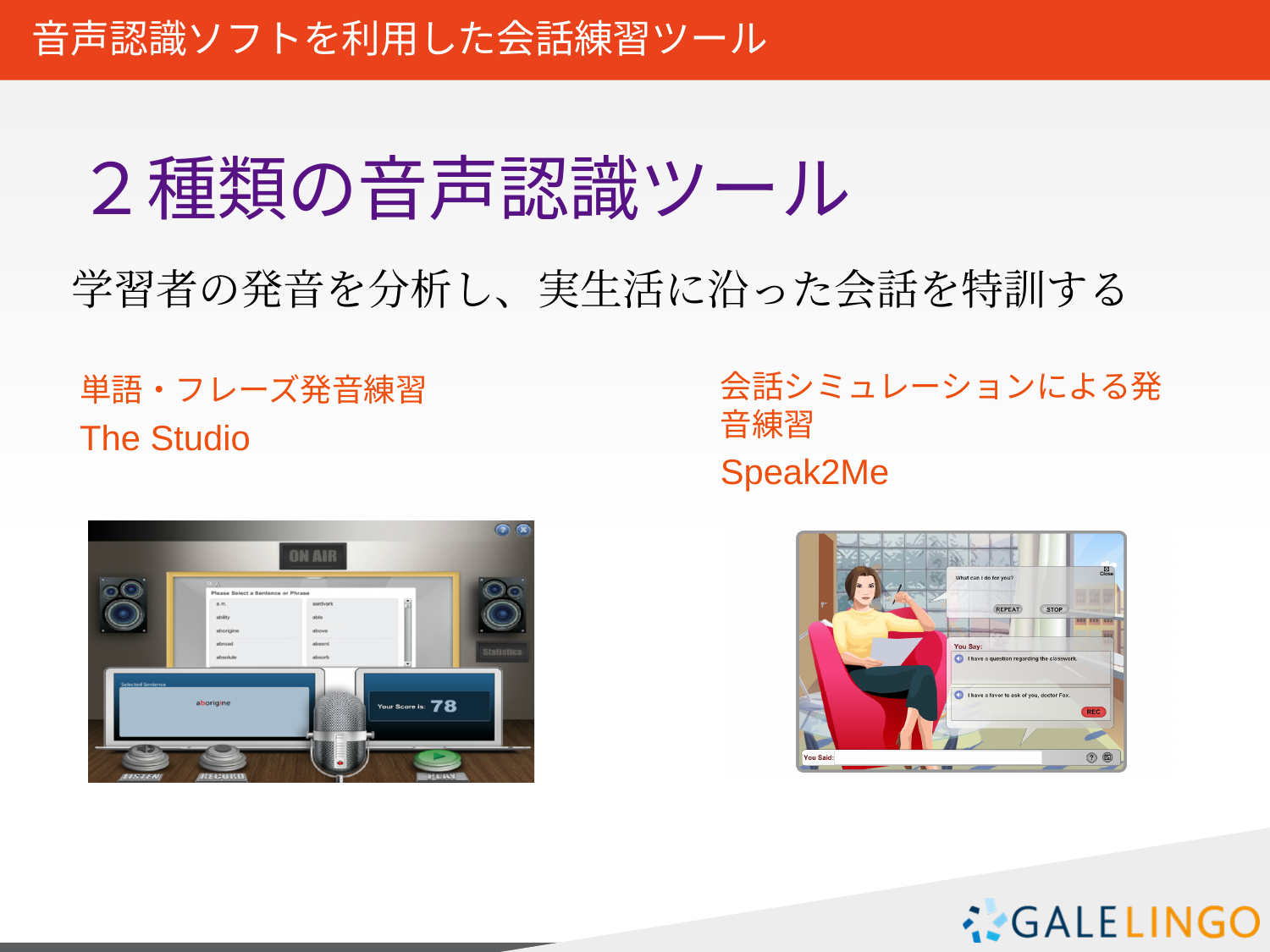

# 音声認識ソフトを利用した会話練習ツール
２種類の音声認識ツール
学習者の発音を分析し、実生活に沿った会話を特訓する

会話シミュレーションによる発音練習
Speak2Me
単語・フレーズ発音練習
The Studio